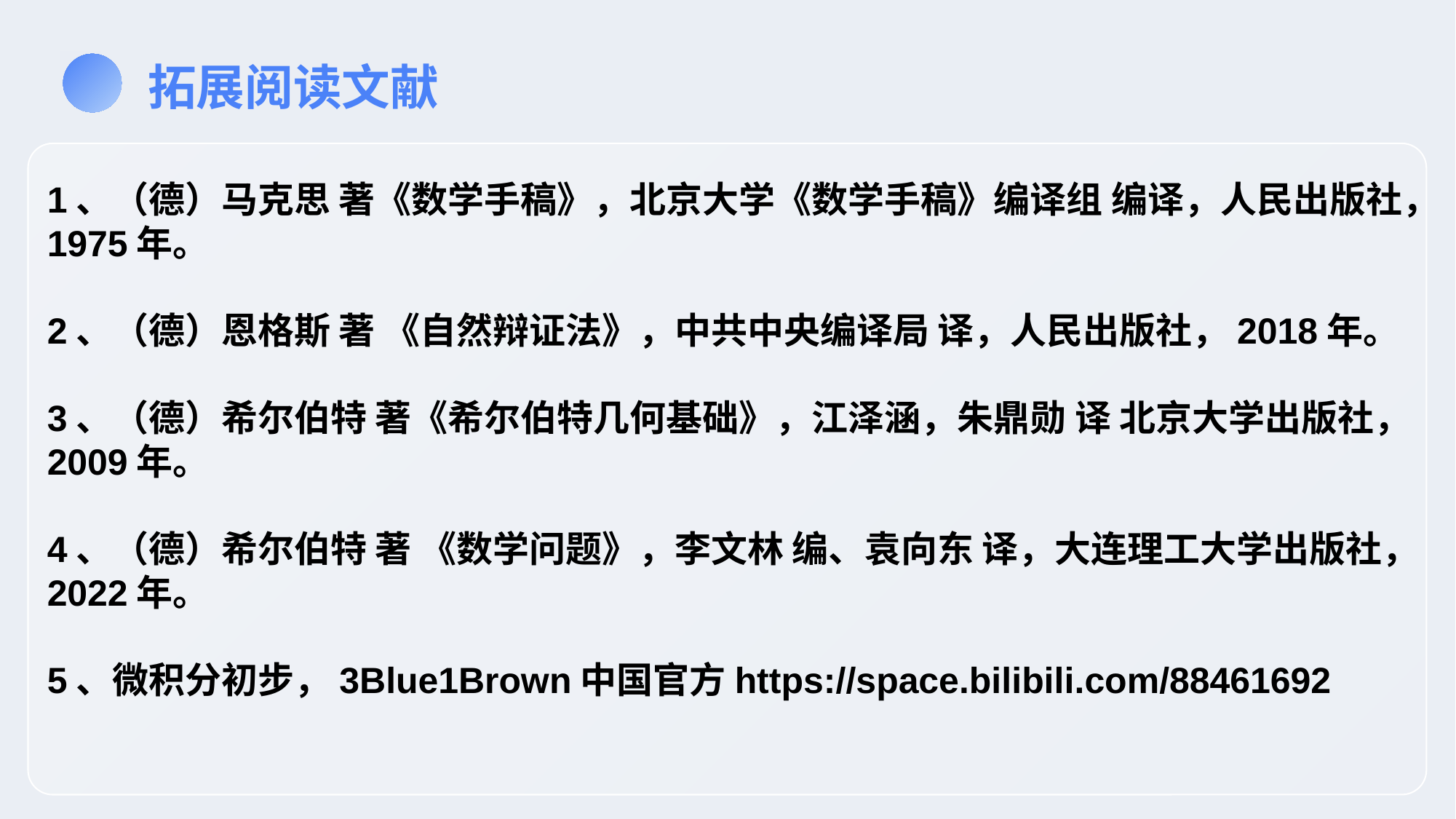

拓展阅读文献
1、（德）马克思 著《数学手稿》，北京大学《数学手稿》编译组 编译，人民出版社，1975年。

2、（德）恩格斯 著 《自然辩证法》，中共中央编译局 译，人民出版社，2018年。

3、（德）希尔伯特 著《希尔伯特几何基础》，江泽涵，朱鼎勋 译 北京大学出版社，2009年。

4、（德）希尔伯特 著 《数学问题》，李文林 编、袁向东 译，大连理工大学出版社，2022年。

5、微积分初步，3Blue1Brown中国官方https://space.bilibili.com/88461692